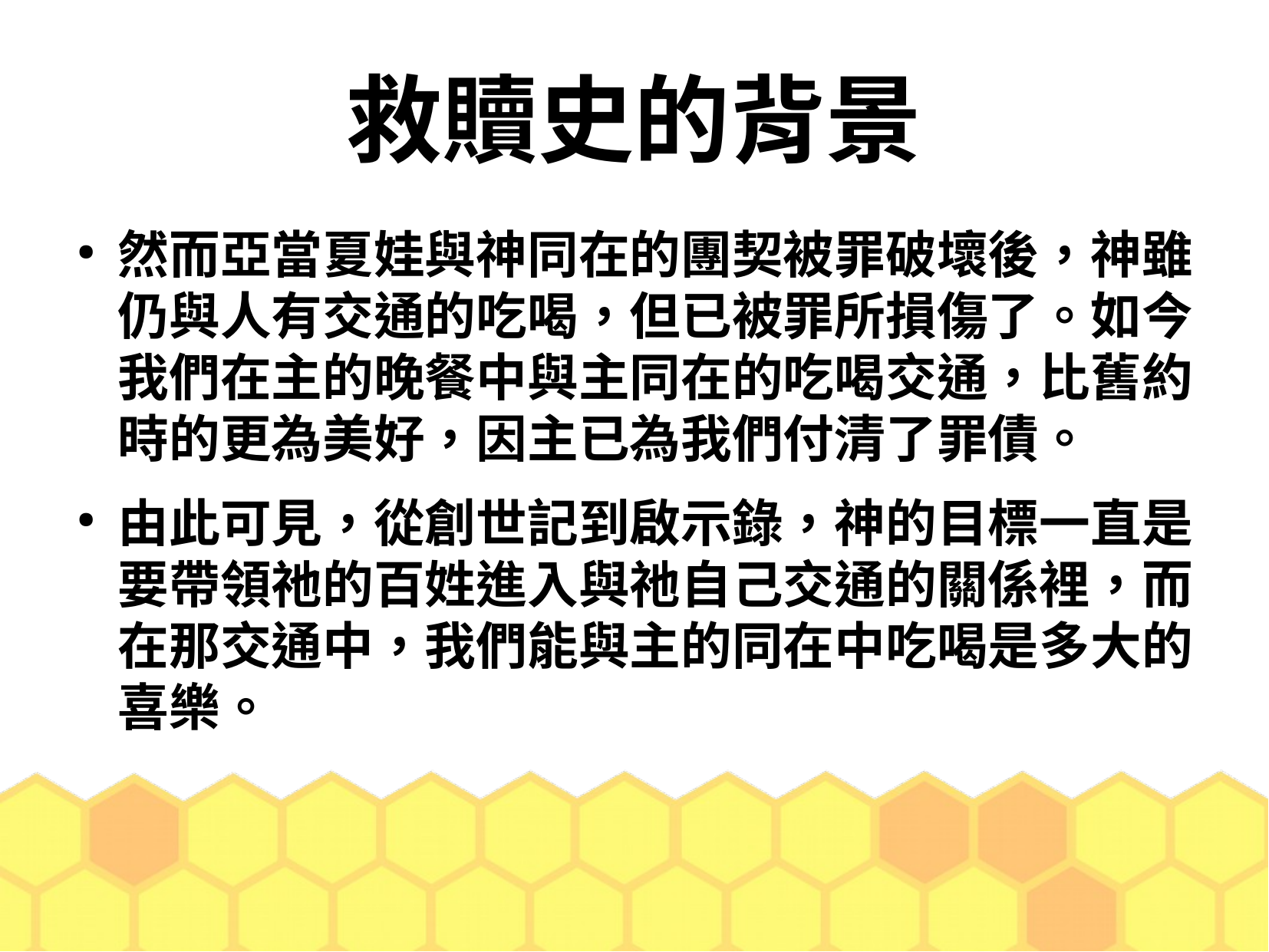

救贖史的背景
然而亞當夏娃與神同在的團契被罪破壞後，神雖仍與人有交通的吃喝，但已被罪所損傷了。如今我們在主的晚餐中與主同在的吃喝交通，比舊約時的更為美好，因主已為我們付清了罪債。
由此可見，從創世記到啟示錄，神的目標一直是要帶領祂的百姓進入與祂自己交通的關係裡，而在那交通中，我們能與主的同在中吃喝是多大的喜樂。